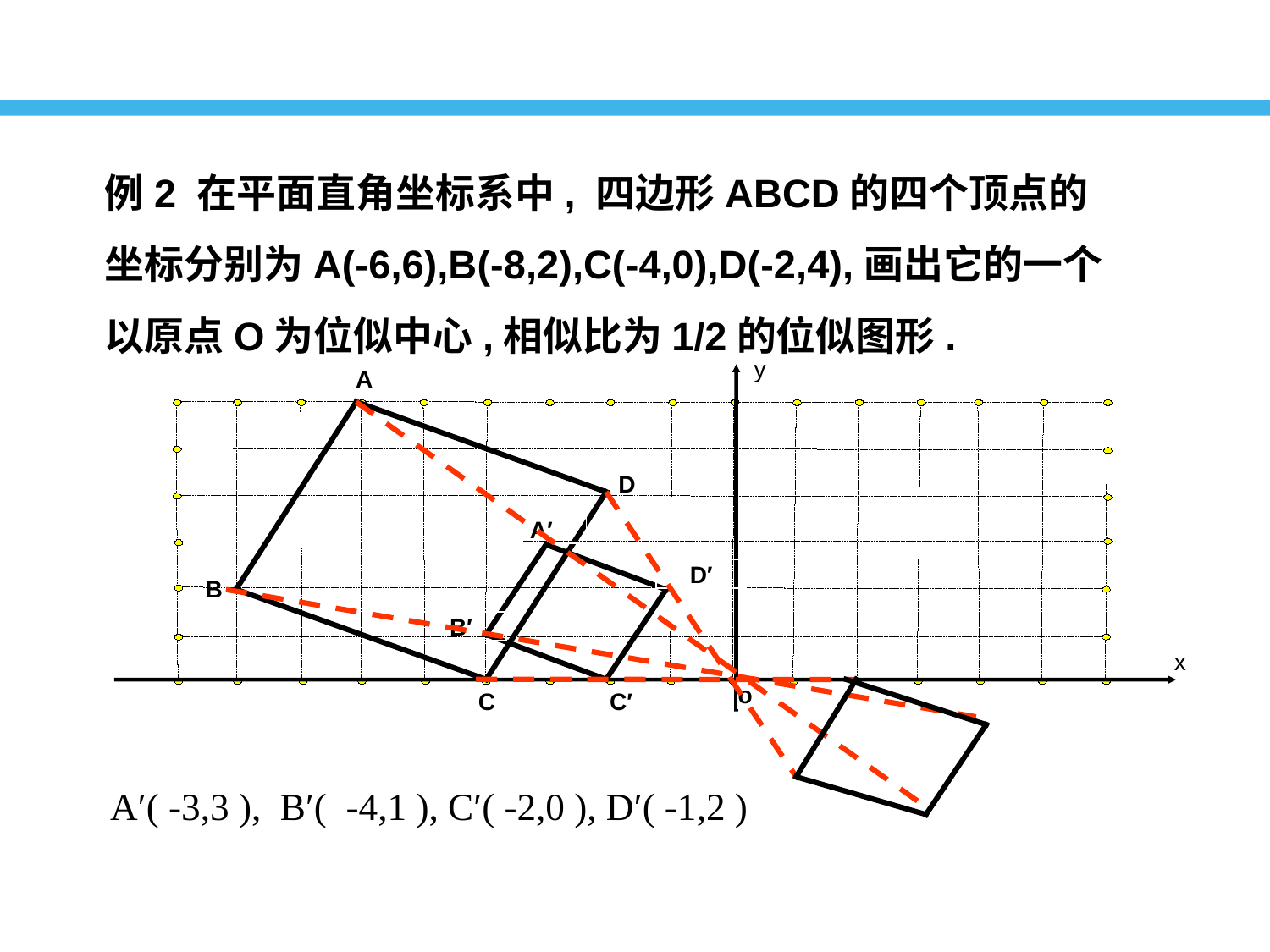

例2 在平面直角坐标系中, 四边形ABCD的四个顶点的坐标分别为A(-6,6),B(-8,2),C(-4,0),D(-2,4),画出它的一个以原点O为位似中心,相似比为1/2的位似图形.
y
A

D
B
C

A′

D′

B′

x

o

C′

A′( -3,3 ),  B′(  -4,1 ), C′( -2,0 ), D′( -1,2 )